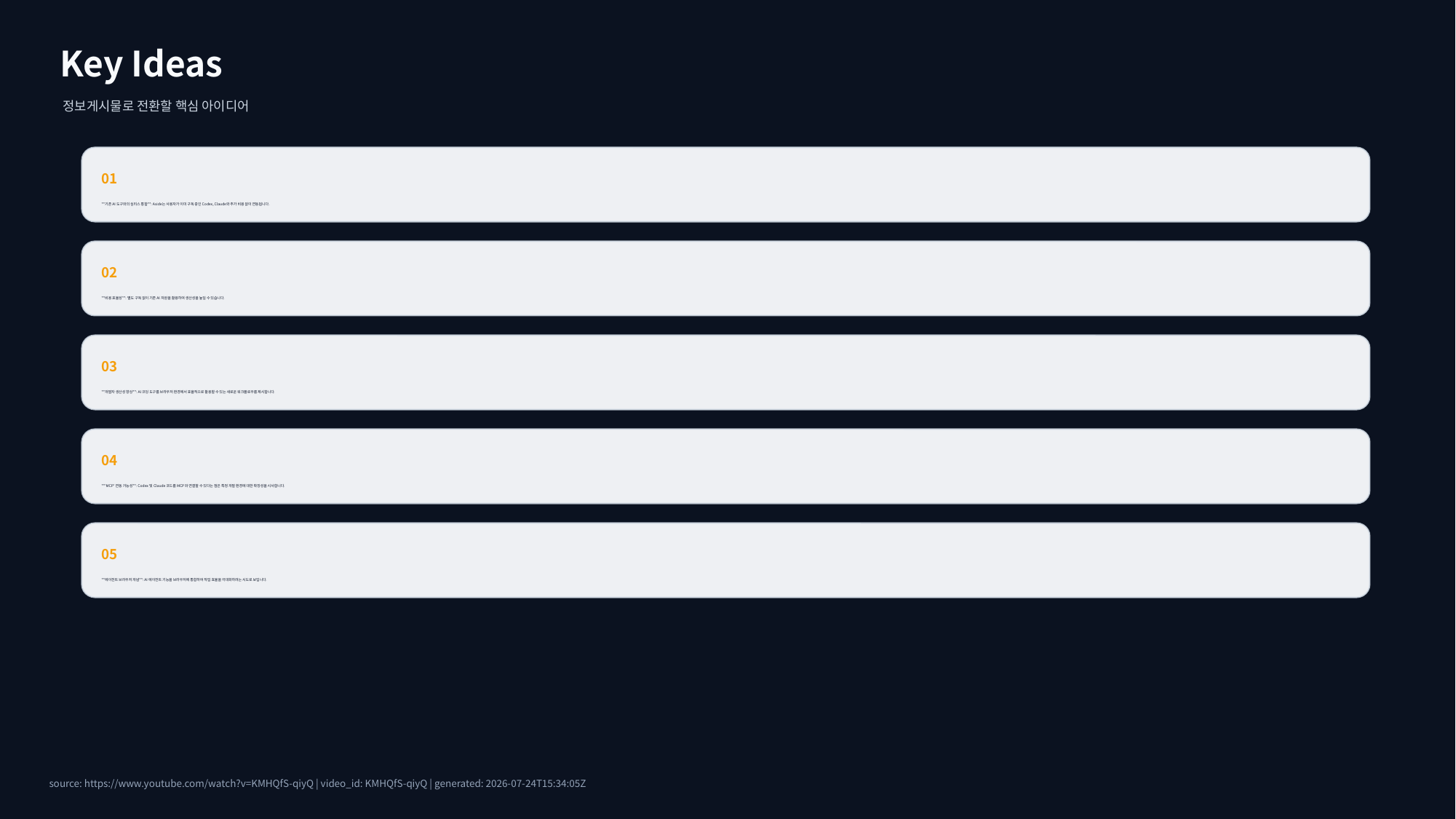

Key Ideas
정보게시물로 전환할 핵심 아이디어

01
**기존 AI 도구와의 심리스 통합**: Aside는 사용자가 이미 구독 중인 Codex, Claude와 추가 비용 없이 연동됩니다.

02
**비용 효율성**: 별도 구독 없이 기존 AI 자원을 활용하여 생산성을 높일 수 있습니다.

03
**개발자 생산성 향상**: AI 코딩 도구를 브라우저 환경에서 효율적으로 활용할 수 있는 새로운 워크플로우를 제시합니다.

04
**'MCP' 연동 가능성**: Codex 및 Claude 코드를 MCP와 연결할 수 있다는 점은 특정 개발 환경에 대한 확장성을 시사합니다.

05
**에이전트 브라우저 개념**: AI 에이전트 기능을 브라우저에 통합하여 작업 효율을 극대화하려는 시도로 보입니다.
source: https://www.youtube.com/watch?v=KMHQfS-qiyQ | video_id: KMHQfS-qiyQ | generated: 2026-07-24T15:34:05Z